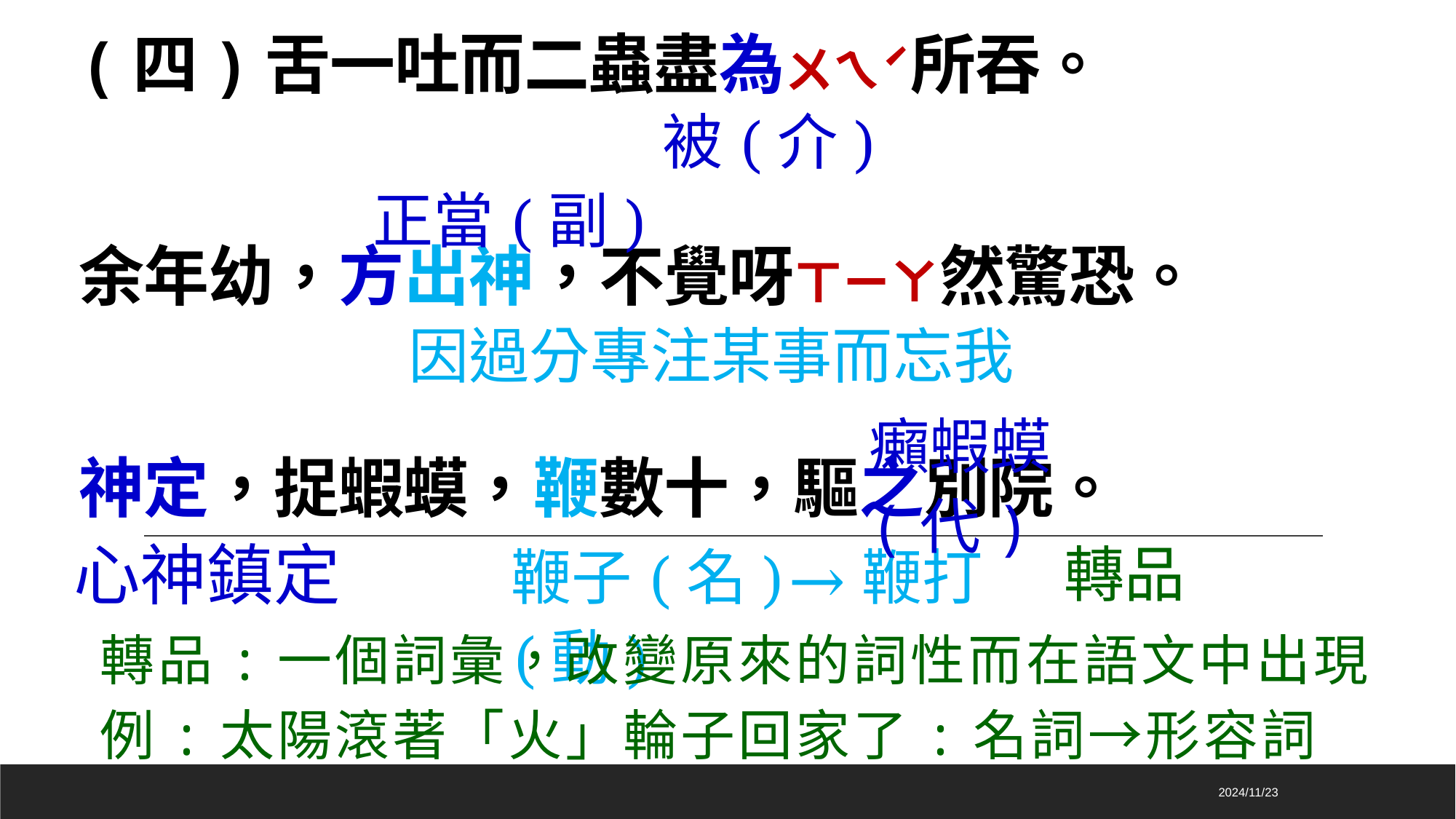

# (四)舌一吐而二蟲盡為ㄨㄟˊ所吞。 余年幼，方出神，不覺呀ㄒㄧㄚ然驚恐。 神定，捉蝦蟆，鞭數十，驅之別院。
被(介)
正當(副)
因過分專注某事而忘我
癩蝦蟆(代)
心神鎮定
轉品
鞭子(名)→鞭打(動)
轉品:一個詞彙，改變原來的詞性而在語文中出現
例:太陽滾著「火」輪子回家了:名詞→形容詞

2024/11/23